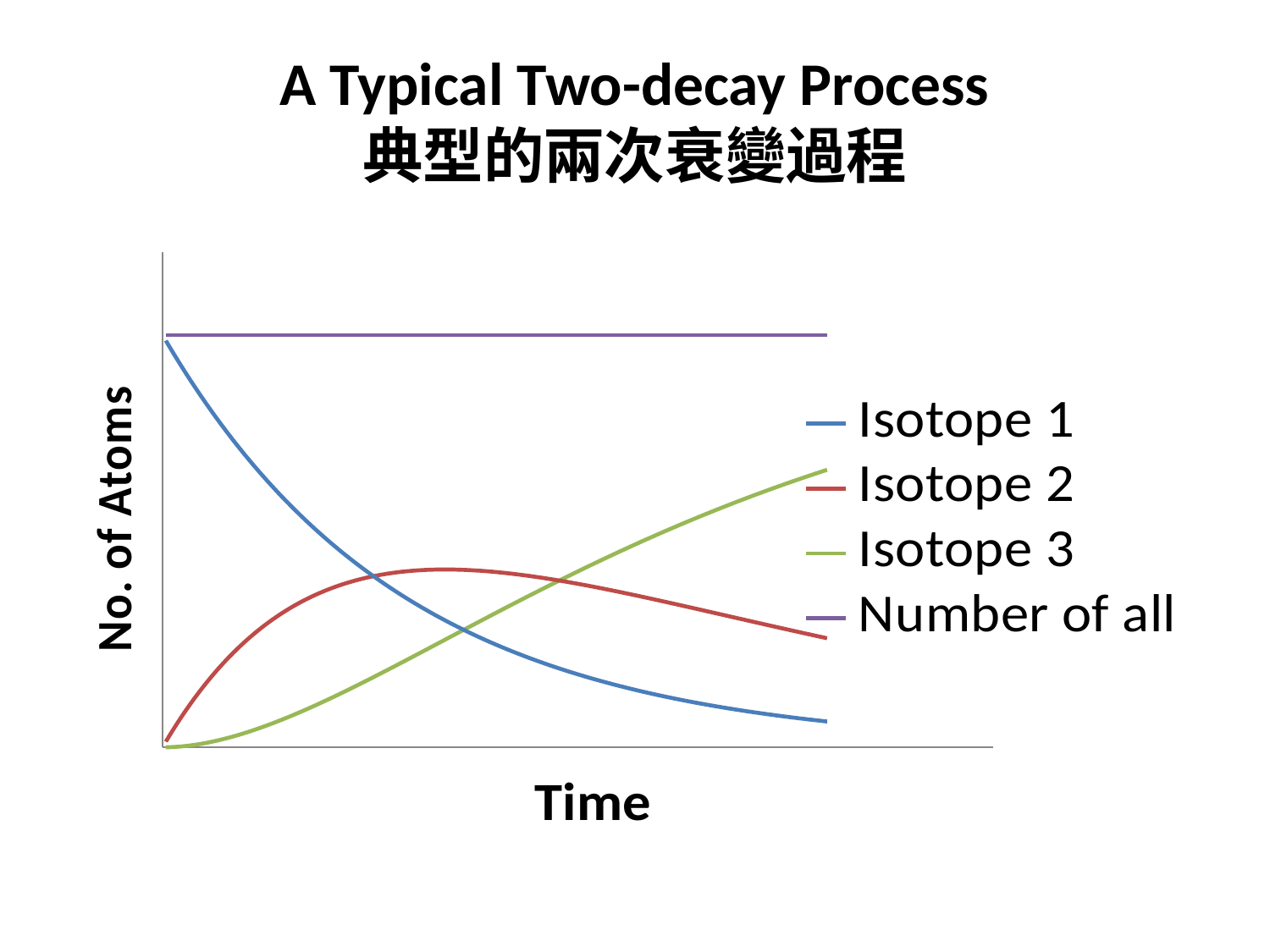

# A Typical Two-decay Process 典型的兩次衰變過程

### Chart

| Category |  |  |  |  |
|---|---|---|---|---|